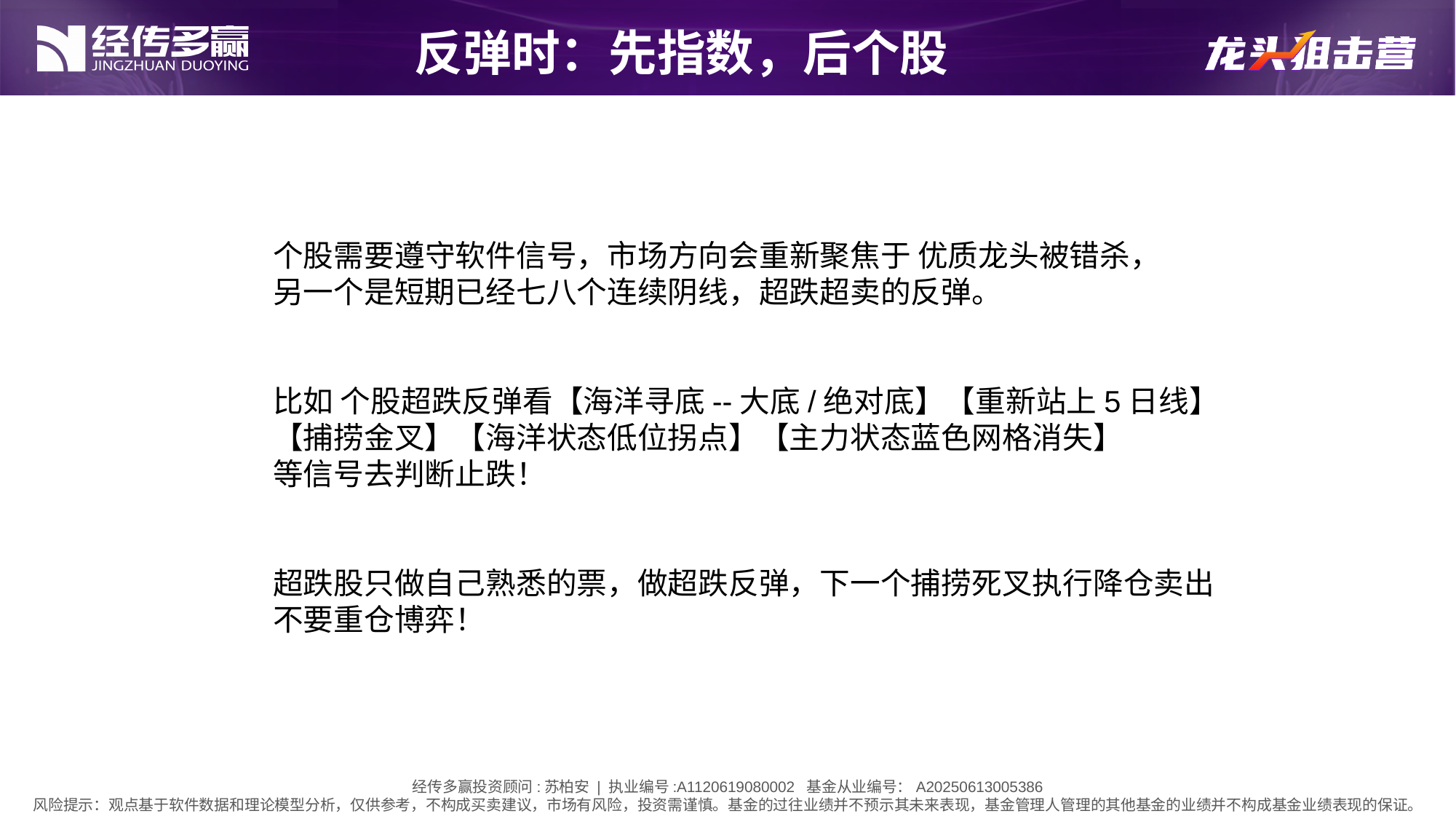

反弹时：先指数，后个股
个股需要遵守软件信号，市场方向会重新聚焦于 优质龙头被错杀，
另一个是短期已经七八个连续阴线，超跌超卖的反弹。

比如 个股超跌反弹看【海洋寻底--大底/绝对底】【重新站上5日线】
【捕捞金叉】【海洋状态低位拐点】【主力状态蓝色网格消失】
等信号去判断止跌！

超跌股只做自己熟悉的票，做超跌反弹，下一个捕捞死叉执行降仓卖出
不要重仓博弈！